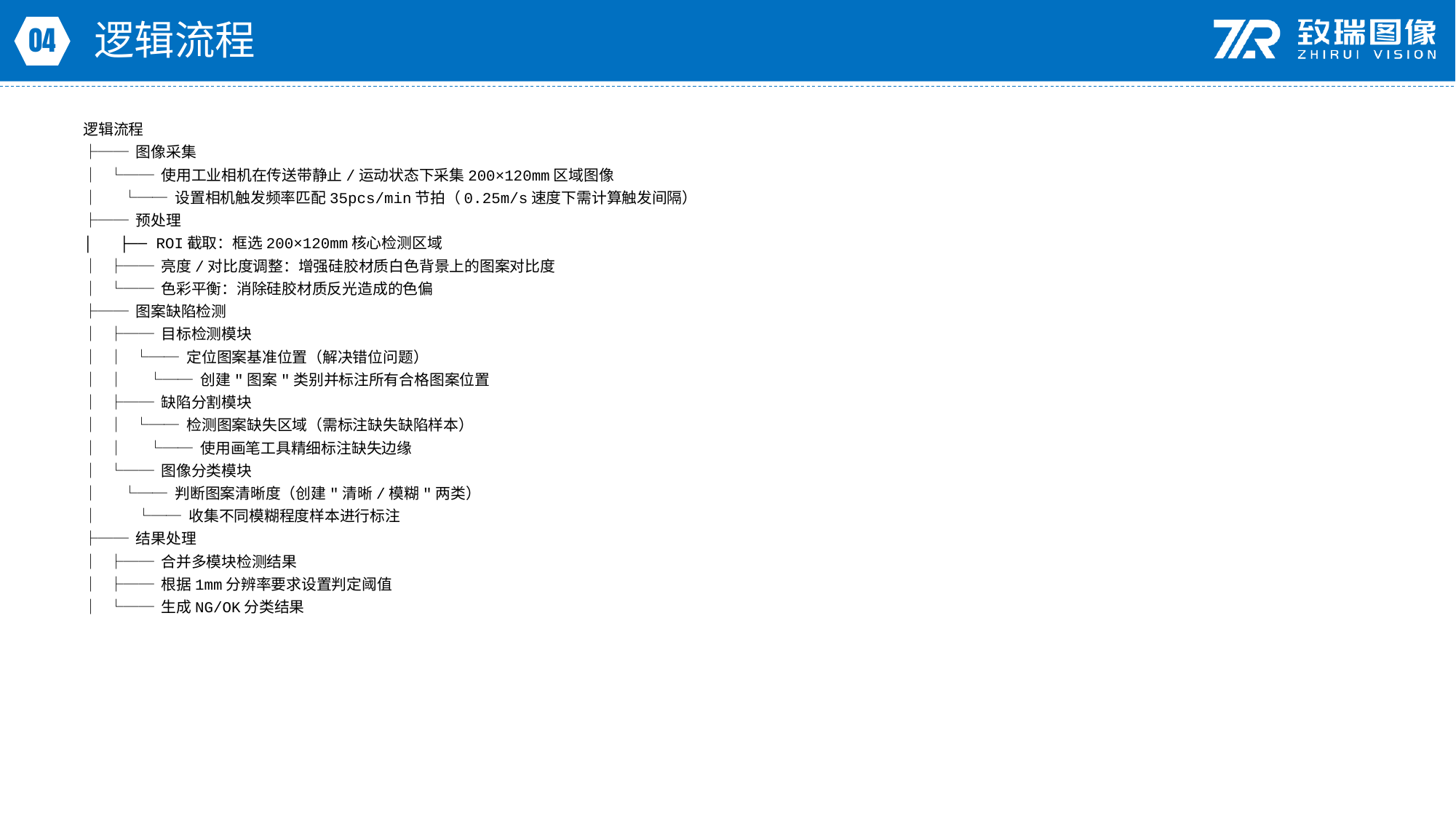

逻辑流程
04

逻辑流程
├── 图像采集
│   └── 使用工业相机在传送带静止/运动状态下采集200×120mm区域图像
│       └── 设置相机触发频率匹配35pcs/min节拍（0.25m/s速度下需计算触发间隔）
├── 预处理
│   ├── ROI截取：框选200×120mm核心检测区域
│   ├── 亮度/对比度调整：增强硅胶材质白色背景上的图案对比度
│   └── 色彩平衡：消除硅胶材质反光造成的色偏
├── 图案缺陷检测
│   ├── 目标检测模块
│   │   └── 定位图案基准位置（解决错位问题）
│   │       └── 创建"图案"类别并标注所有合格图案位置
│   ├── 缺陷分割模块
│   │   └── 检测图案缺失区域（需标注缺失缺陷样本）
│   │       └── 使用画笔工具精细标注缺失边缘
│   └── 图像分类模块
│       └── 判断图案清晰度（创建"清晰/模糊"两类）
│           └── 收集不同模糊程度样本进行标注
├── 结果处理
│   ├── 合并多模块检测结果
│   ├── 根据1mm分辨率要求设置判定阈值
│   └── 生成NG/OK分类结果